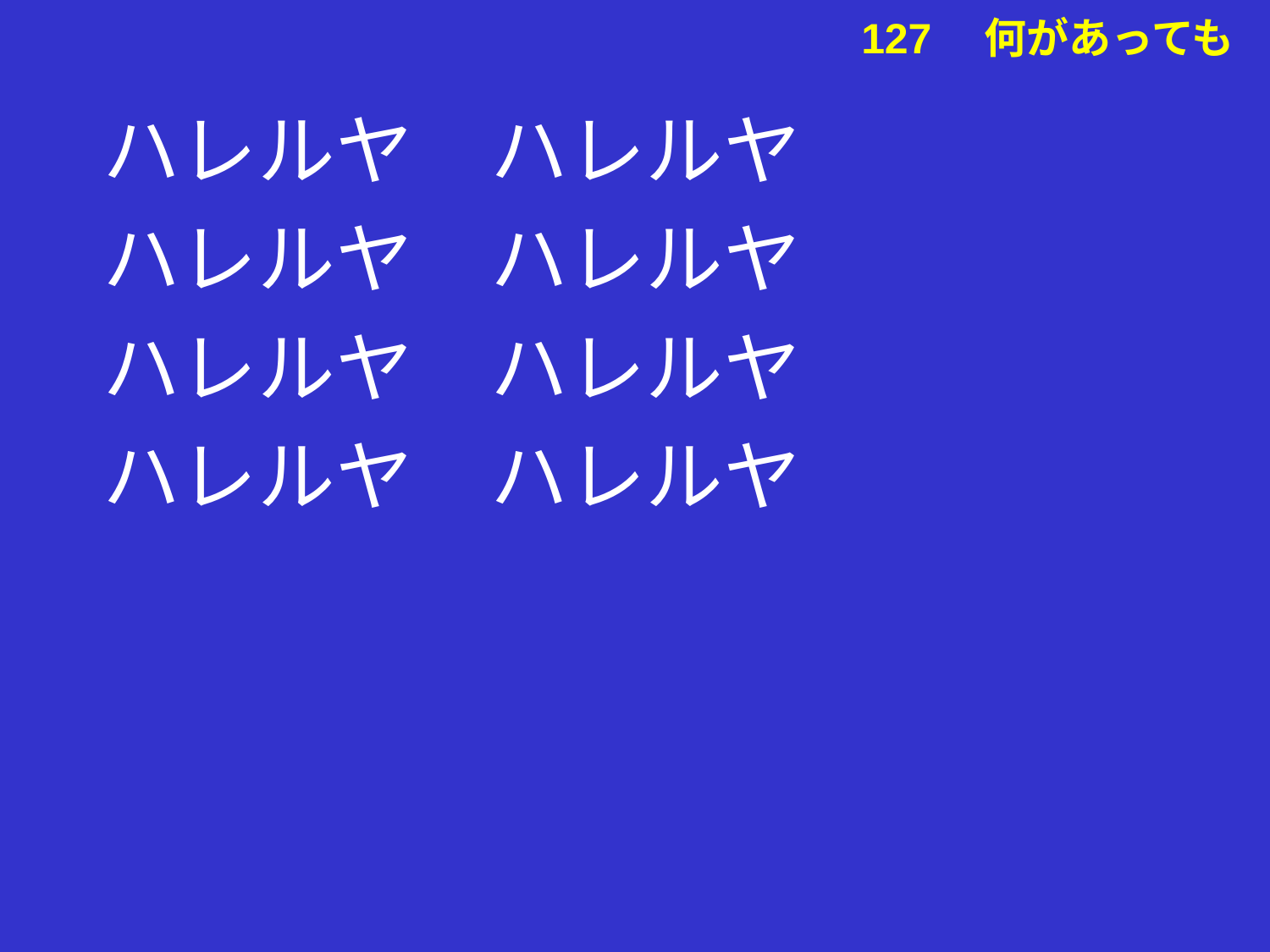

ハレルヤ　ハレルヤ
ハレルヤ　ハレルヤ
ハレルヤ　ハレルヤ
ハレルヤ　ハレルヤ

# 127　何があっても